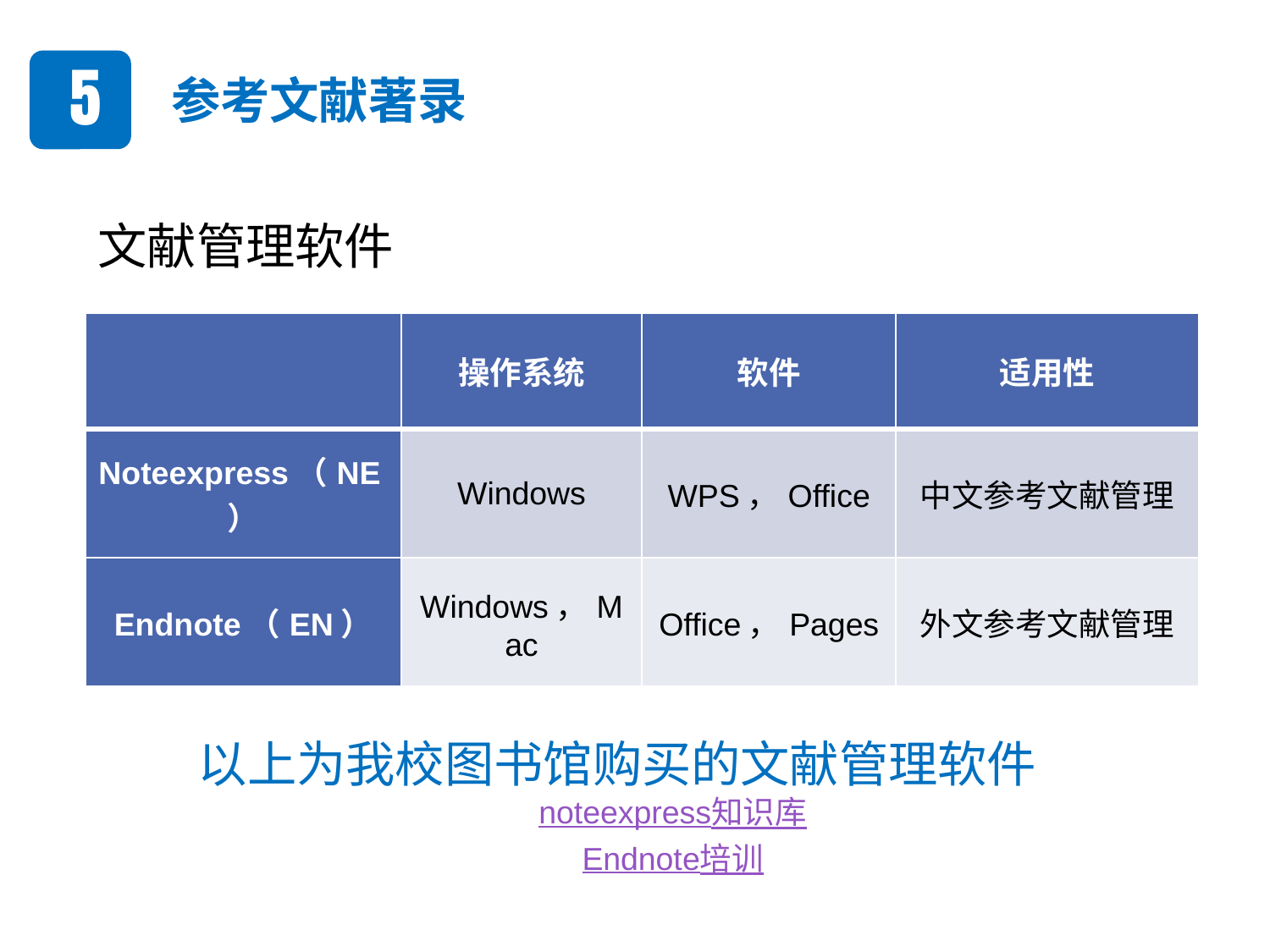

5
参考文献著录
文献管理软件
|  | 操作系统 | 软件 | 适用性 |
| --- | --- | --- | --- |
| Noteexpress（NE） | Windows | WPS，Office | 中文参考文献管理 |
| Endnote（EN） | Windows，Mac | Office，Pages | 外文参考文献管理 |
以上为我校图书馆购买的文献管理软件
noteexpress知识库
Endnote培训